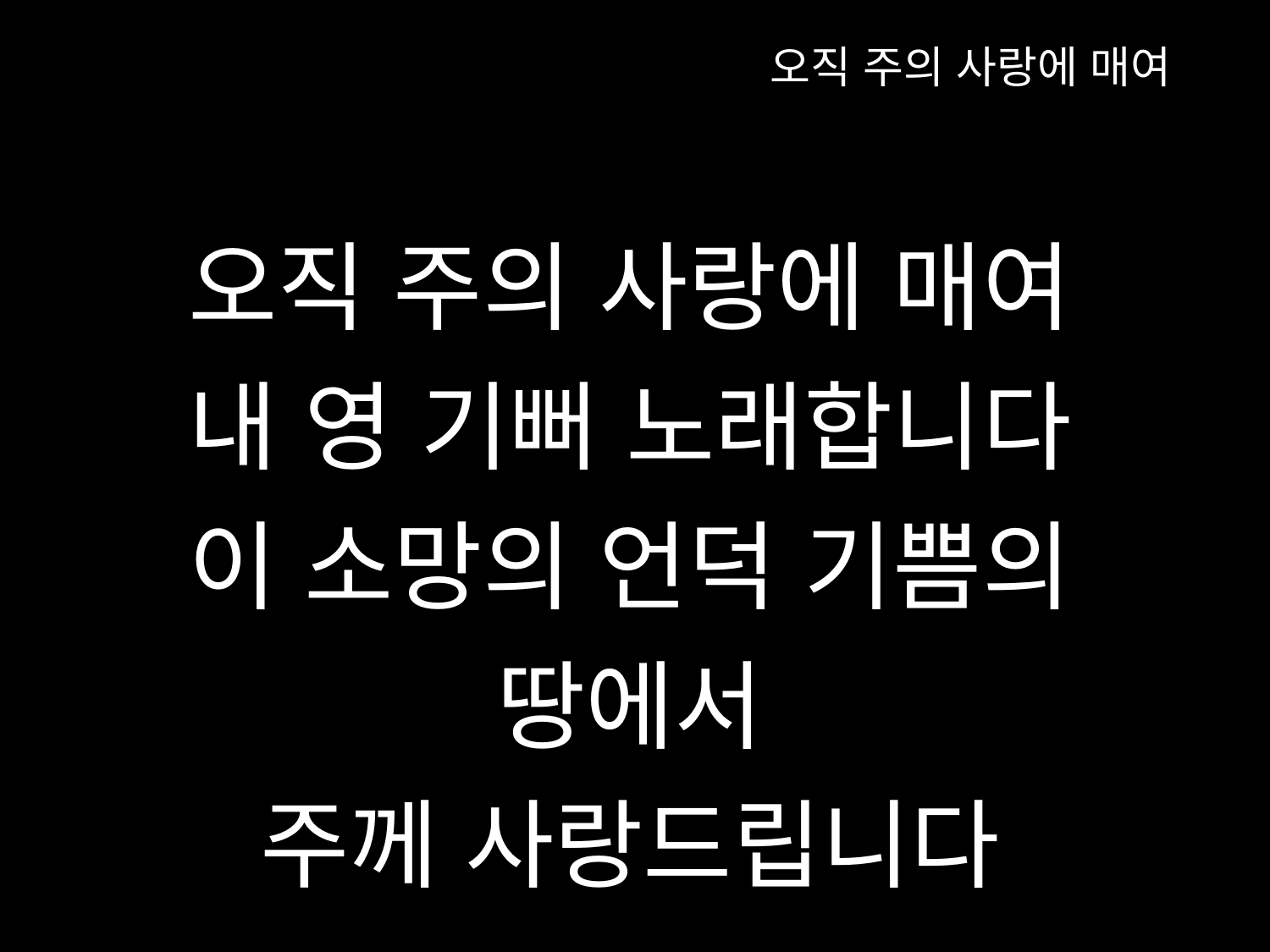

오직 주의 사랑에 매여
오직 주의 사랑에 매여
내 영 기뻐 노래합니다
이 소망의 언덕 기쁨의 땅에서
주께 사랑드립니다